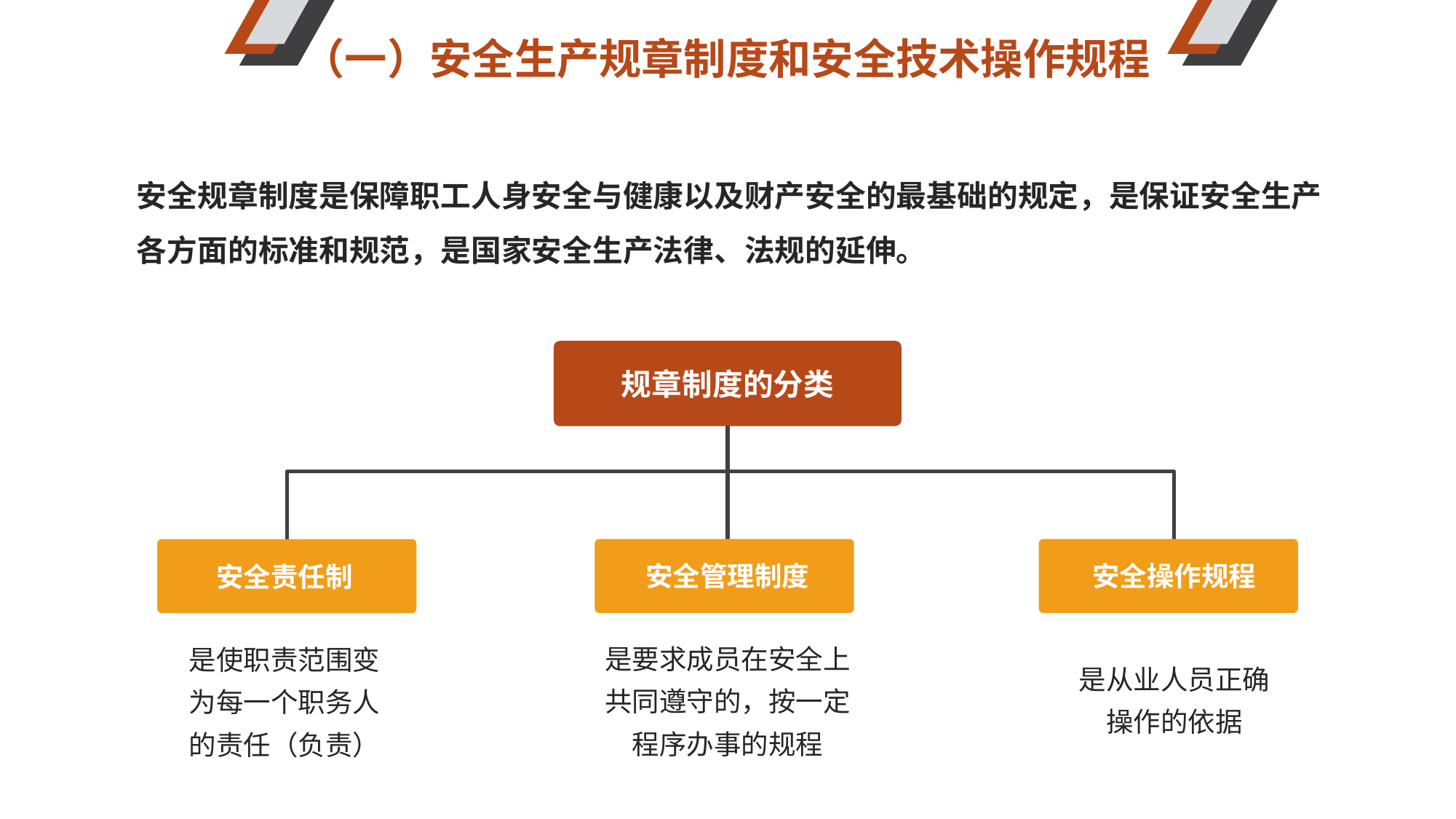

（一）安全生产规章制度和安全技术操作规程

安全规章制度是保障职工人身安全与健康以及财产安全的最基础的规定，是保证安全生产各方面的标准和规范，是国家安全生产法律、法规的延伸。

规章制度的分类

安全管理制度
安全操作规程
安全责任制
是要求成员在安全上共同遵守的，按一定程序办事的规程
是使职责范围变为每一个职务人的责任（负责）
是从业人员正确操作的依据